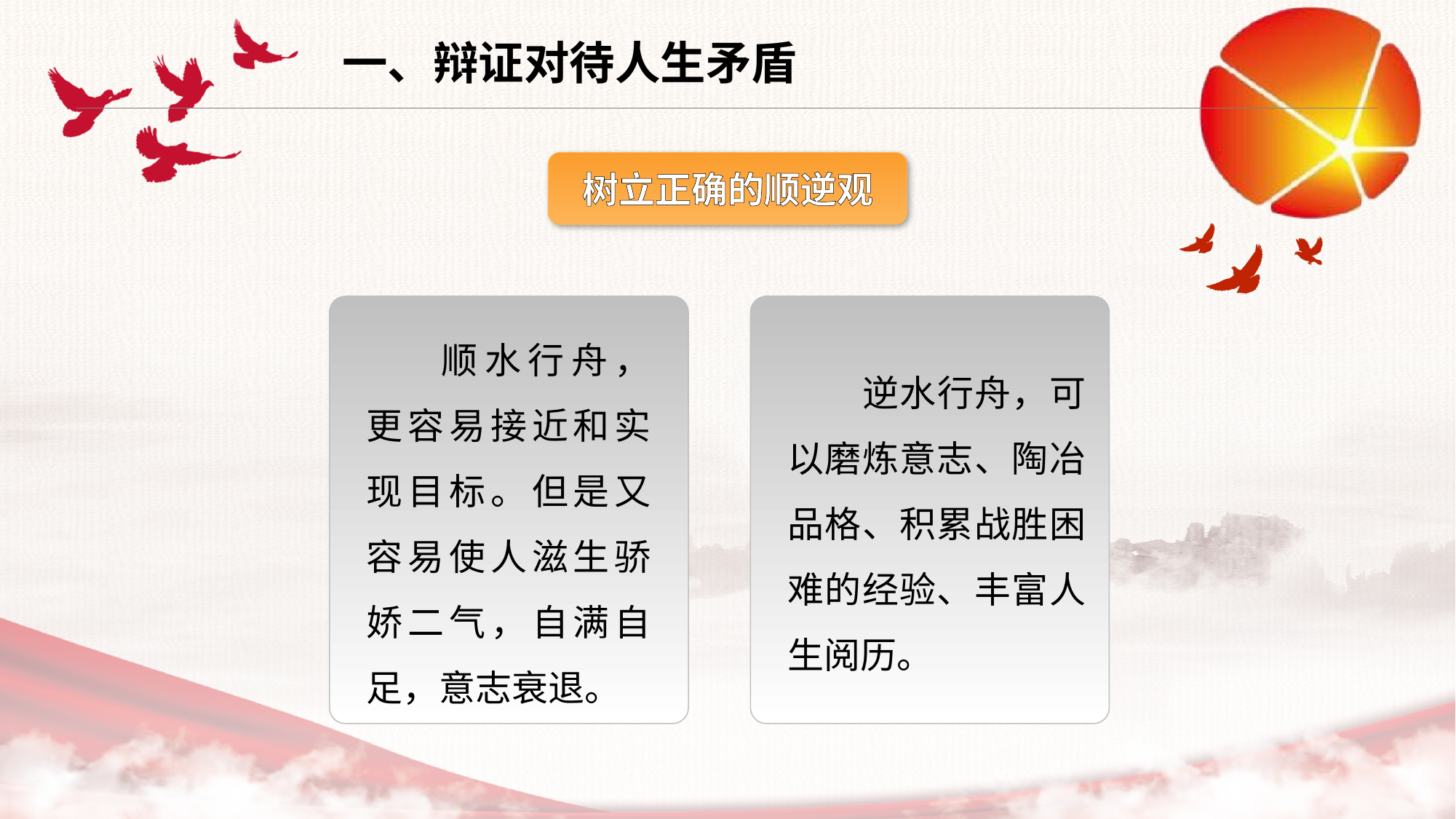

一、辩证对待人生矛盾
树立正确的顺逆观

顺水行舟，更容易接近和实现目标。但是又容易使人滋生骄娇二气，自满自足，意志衰退。
逆水行舟，可以磨炼意志、陶冶品格、积累战胜困难的经验、丰富人生阅历。